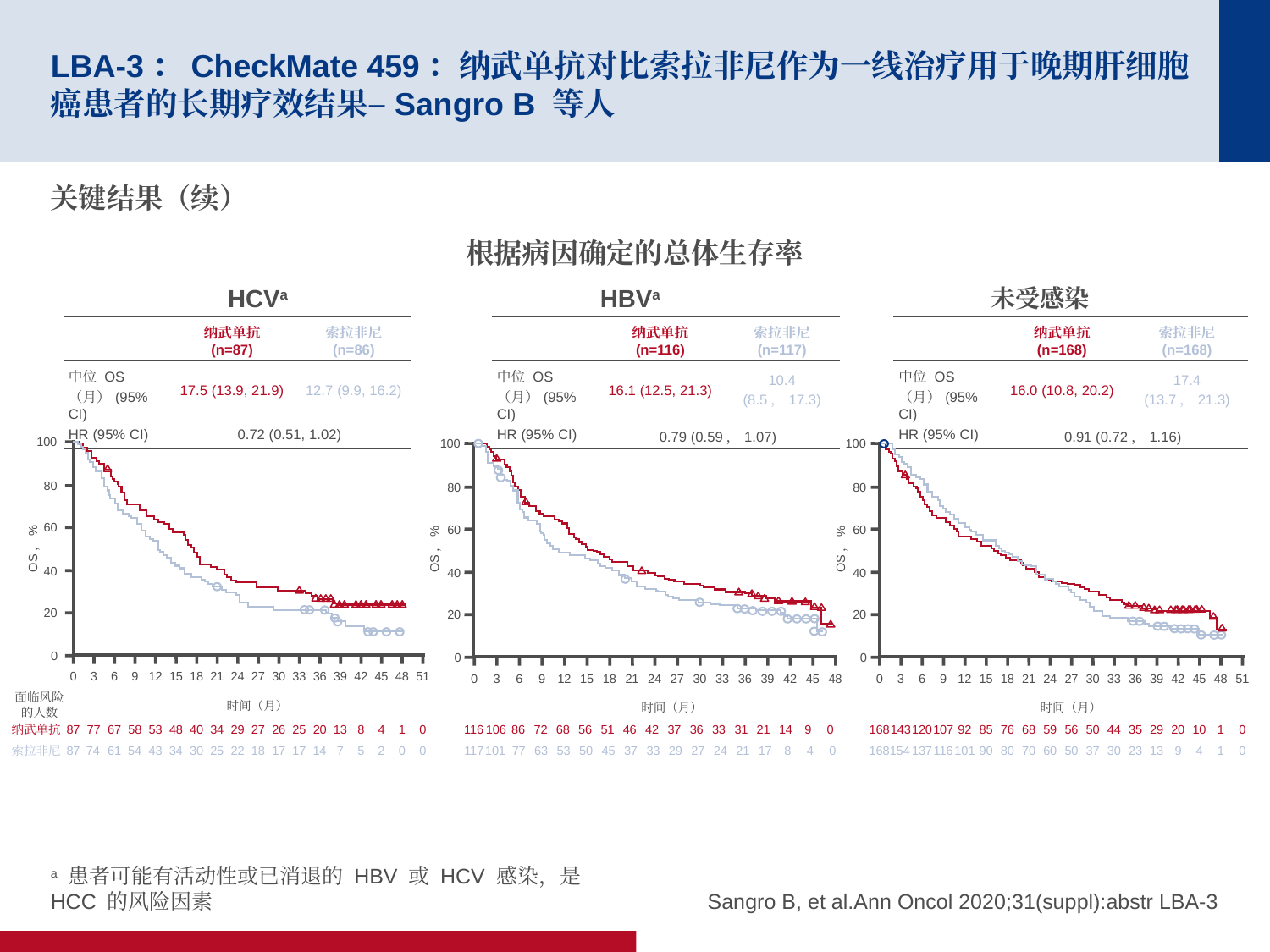

# LBA-3：CheckMate 459：纳武单抗对比索拉非尼作为一线治疗用于晚期肝细胞癌患者的长期疗效结果–Sangro B 等人
关键结果（续）
根据病因确定的总体生存率
HCVa
HBVa
未受感染
|  | 纳武单抗 (n=87) | 索拉非尼 (n=86) |
| --- | --- | --- |
| 中位 OS（月）(95% CI) | 17.5 (13.9, 21.9) | 12.7 (9.9, 16.2) |
| HR (95% CI) | 0.72 (0.51, 1.02) |  |
|  | 纳武单抗 (n=116) | 索拉非尼 (n=117) |
| --- | --- | --- |
| 中位 OS（月）(95% CI) | 16.1 (12.5, 21.3) | 10.4 (8.5，17.3) |
| HR (95% CI) | 0.79 (0.59，1.07) |  |
|  | 纳武单抗 (n=168) | 索拉非尼 (n=168) |
| --- | --- | --- |
| 中位 OS（月）(95% CI) | 16.0 (10.8, 20.2) | 17.4 (13.7，21.3) |
| HR (95% CI) | 0.91 (0.72，1.16) |  |
100

80

60

40

20

0

100

80

60

40

20

0

100

80

60

40

20

0

OS，%
OS，%
OS，%

0
3
6
9
12
15
18
21
24
27
30
33
36
39
42
45
48
51

0
3
6
9
12
15
18
21
24
27
30
33
36
39
42
45
48
51
0
3
6
9
12
15
18
21
24
27
30
33
36
39
42
45
48
面临风险的人数
时间（月）
时间（月）
时间（月）
纳武单抗
87
77
67
58
53
48
40
34
29
27
26
25
20
13
8
4
1
0
116
106
86
72
68
56
51
46
42
37
36
33
31
21
14
9
0

168
143
120
107
92
85
76
68
59
56
50
44
35
29
20
10
1
0
索拉非尼
22
87
74
61
54
43
34
30
25
18
17
17
14
7
5
2
0
0
117
101
77
63
53
50
45
37
33
29
27
24
21
17
8
4
0
168
154
137
116
101
90
80
70
60
50
37
30
23
13
9
4
1
0
a 患者可能有活动性或已消退的 HBV 或 HCV 感染，是 HCC 的风险因素
Sangro B, et al.Ann Oncol 2020;31(suppl):abstr LBA-3